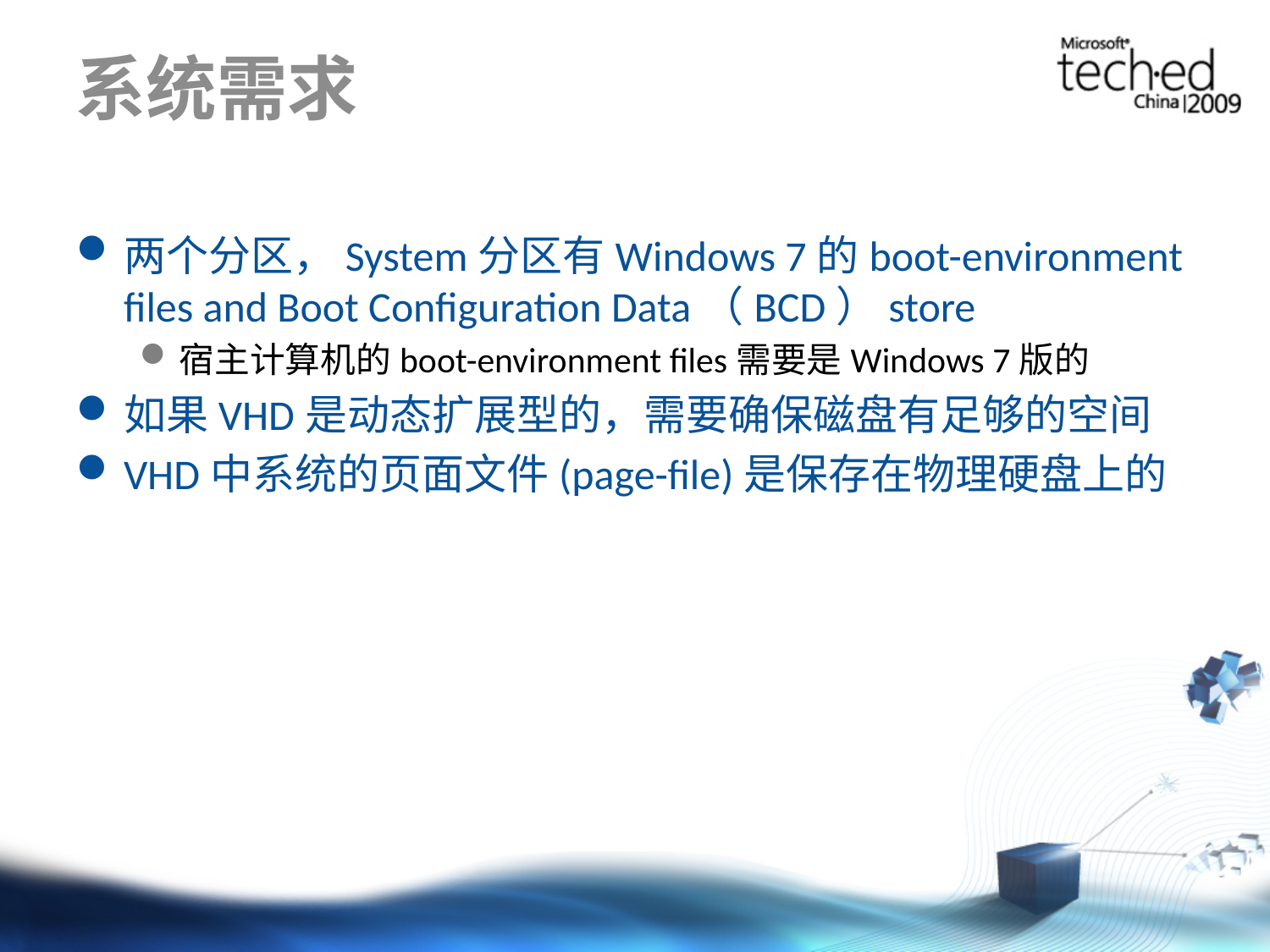

# 系统需求
两个分区，System分区有Windows 7的boot-environment files and Boot Configuration Data（BCD）store
宿主计算机的boot-environment files需要是Windows 7版的
如果VHD是动态扩展型的，需要确保磁盘有足够的空间
VHD中系统的页面文件(page-file)是保存在物理硬盘上的